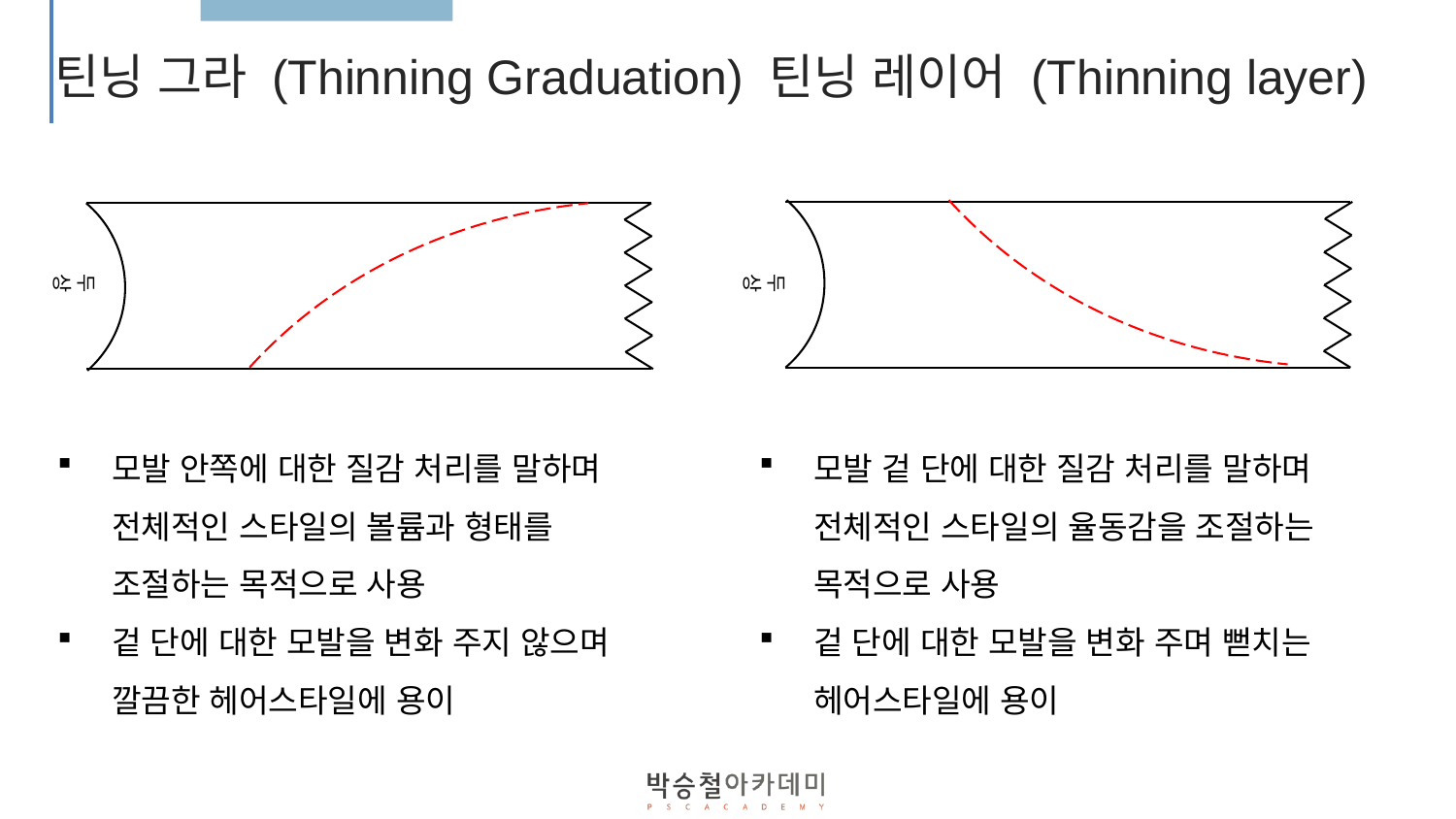

# 틴닝 그라 (Thinning Graduation) 틴닝 레이어 (Thinning layer)

두상
두상
모발 겉 단에 대한 질감 처리를 말하며 전체적인 스타일의 율동감을 조절하는 목적으로 사용
겉 단에 대한 모발을 변화 주며 뻗치는 헤어스타일에 용이
모발 안쪽에 대한 질감 처리를 말하며 전체적인 스타일의 볼륨과 형태를 조절하는 목적으로 사용
겉 단에 대한 모발을 변화 주지 않으며 깔끔한 헤어스타일에 용이